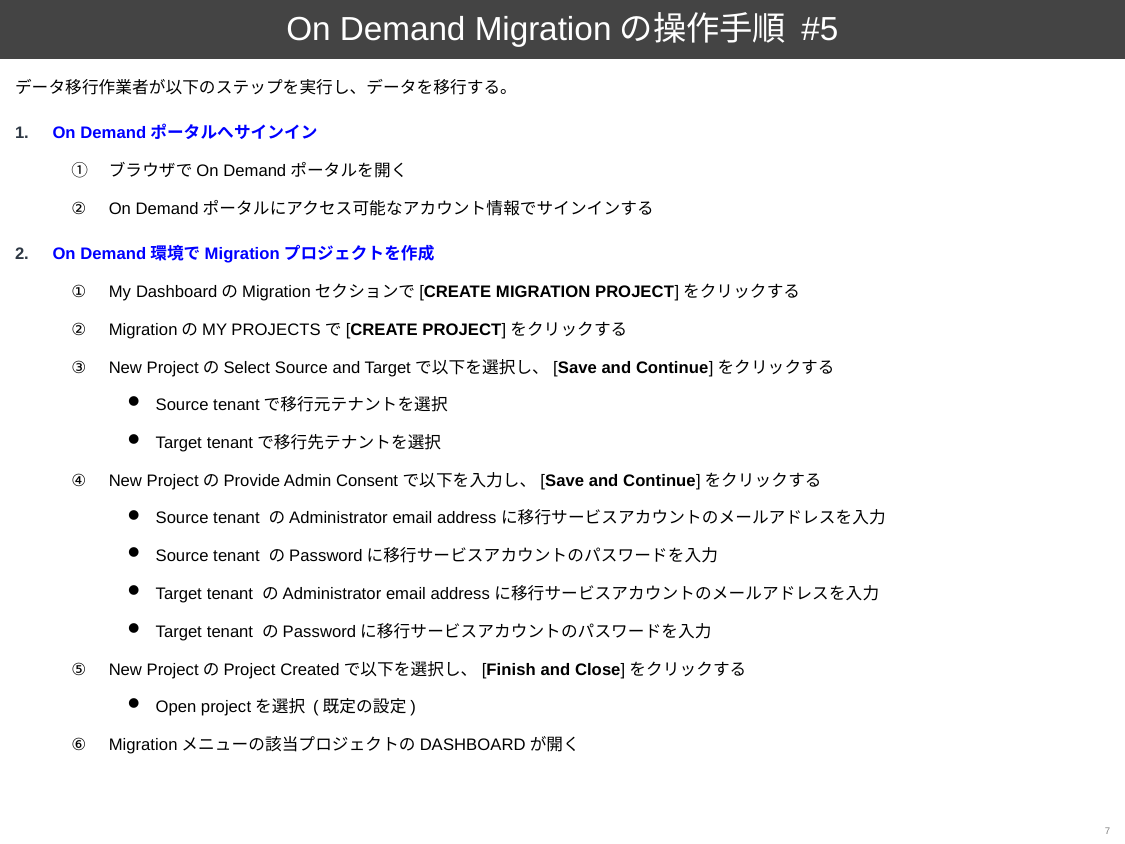

# On Demand Migrationの操作手順 #5
データ移行作業者が以下のステップを実行し、データを移行する。
On Demandポータルへサインイン
ブラウザでOn Demandポータルを開く
On Demandポータルにアクセス可能なアカウント情報でサインインする
On Demand環境でMigrationプロジェクトを作成
My DashboardのMigrationセクションで[CREATE MIGRATION PROJECT]をクリックする
MigrationのMY PROJECTSで[CREATE PROJECT]をクリックする
New ProjectのSelect Source and Targetで以下を選択し、[Save and Continue]をクリックする
Source tenantで移行元テナントを選択
Target tenantで移行先テナントを選択
New ProjectのProvide Admin Consentで以下を入力し、[Save and Continue]をクリックする
Source tenant のAdministrator email addressに移行サービスアカウントのメールアドレスを入力
Source tenant のPasswordに移行サービスアカウントのパスワードを入力
Target tenant のAdministrator email addressに移行サービスアカウントのメールアドレスを入力
Target tenant のPasswordに移行サービスアカウントのパスワードを入力
New ProjectのProject Createdで以下を選択し、[Finish and Close]をクリックする
Open projectを選択 (既定の設定)
Migrationメニューの該当プロジェクトのDASHBOARDが開く